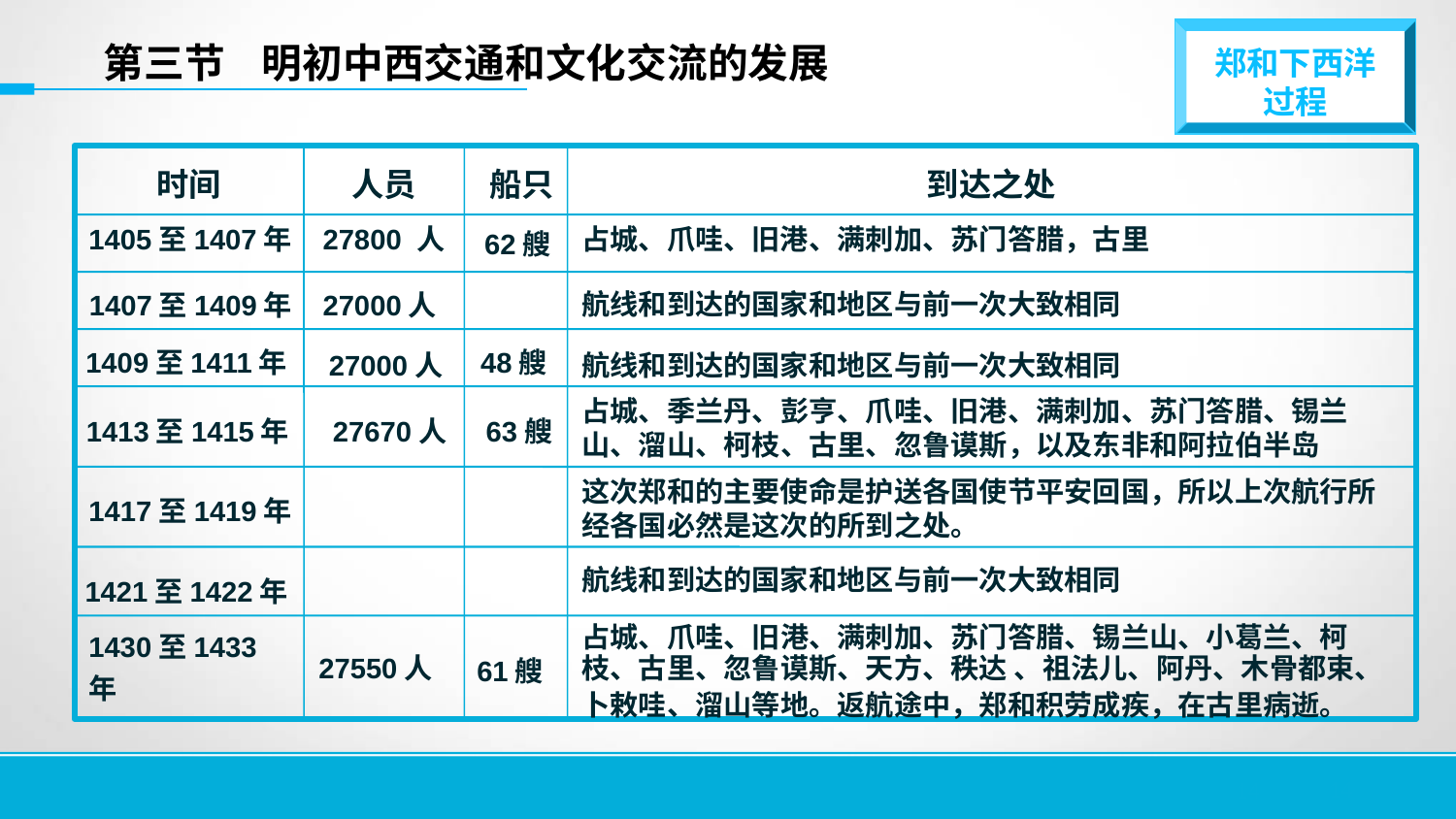

第三节    明初中西交通和文化交流的发展

郑和下西洋
过程

时间
人员
船只
到达之处

1405至1407年
27800 人
62艘
占城、爪哇、旧港、满刺加、苏门答腊，古里

1407至1409年
27000人
航线和到达的国家和地区与前一次大致相同
1409至1411年

48艘
27000人
航线和到达的国家和地区与前一次大致相同

占城、季兰丹、彭亨、爪哇、旧港、满刺加、苏门答腊、锡兰山、溜山、柯枝、古里、忽鲁谟斯，以及东非和阿拉伯半岛

1413至1415年
 63艘
27670人
这次郑和的主要使命是护送各国使节平安回国，所以上次航行所经各国必然是这次的所到之处。

1417至1419年

航线和到达的国家和地区与前一次大致相同
1421至1422年

占城、爪哇、旧港、满刺加、苏门答腊、锡兰山、小葛兰、柯枝、古里、忽鲁谟斯、天方、秩达 、祖法儿、阿丹、木骨都束、卜敕哇、溜山等地。返航途中，郑和积劳成疾，在古里病逝。
1430至1433年
27550人
61艘

14
14